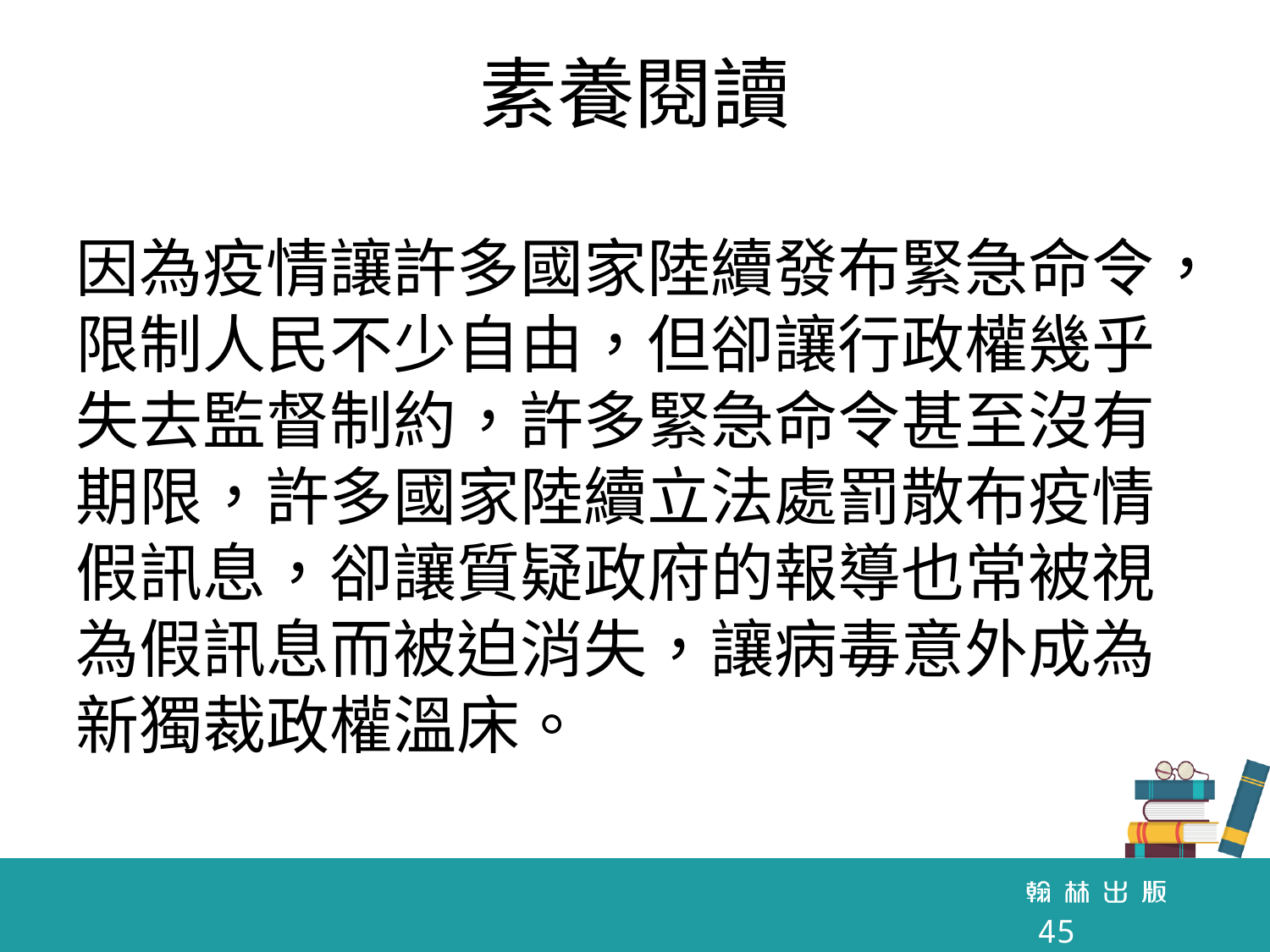

# 素養閱讀
因為疫情讓許多國家陸續發布緊急命令，限制人民不少自由，但卻讓行政權幾乎失去監督制約，許多緊急命令甚至沒有期限，許多國家陸續立法處罰散布疫情假訊息，卻讓質疑政府的報導也常被視為假訊息而被迫消失，讓病毒意外成為新獨裁政權溫床。
45